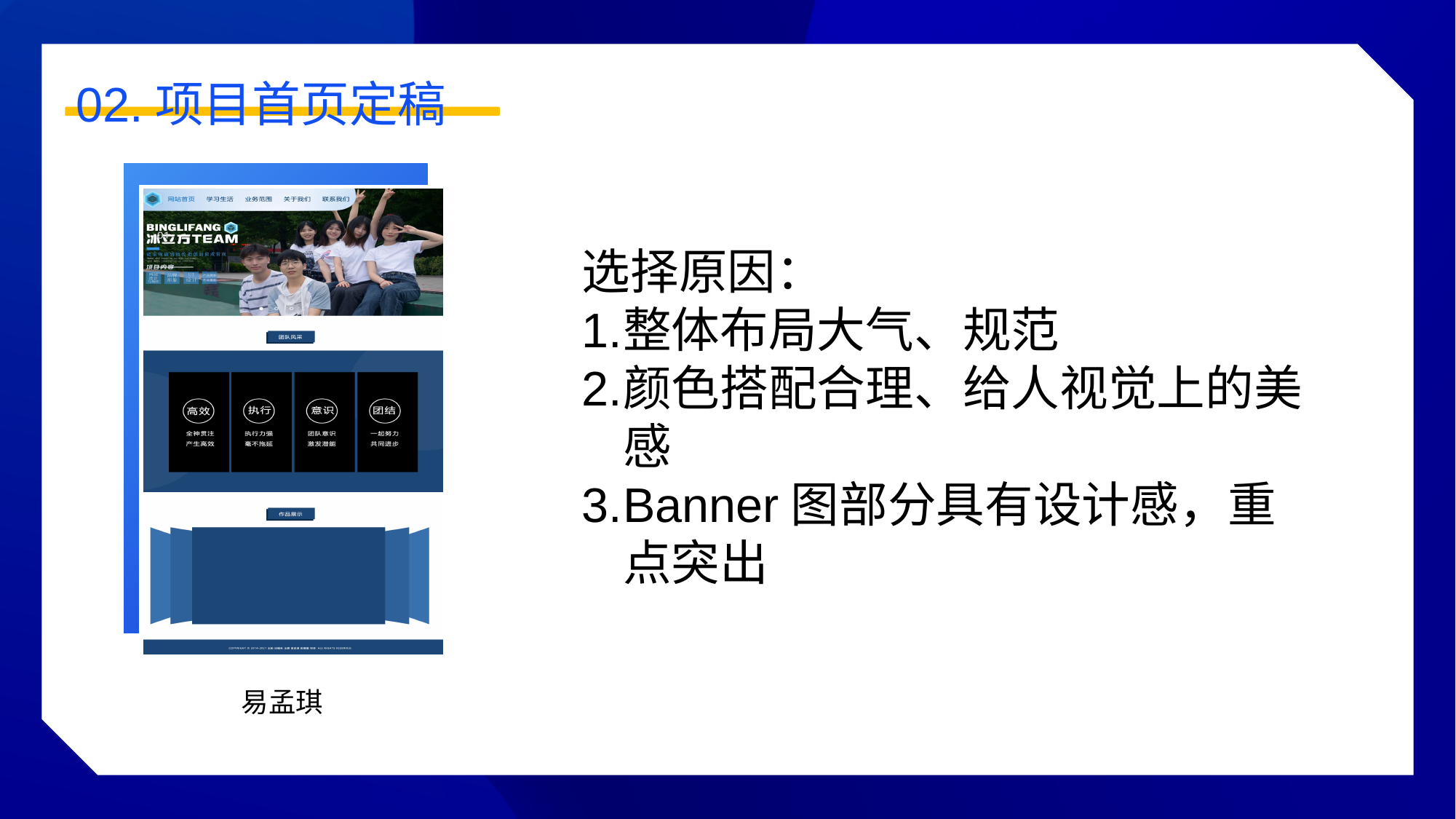

02.项目首页定稿

选择原因：
整体布局大气、规范
颜色搭配合理、给人视觉上的美感
Banner图部分具有设计感，重点突出

易孟琪